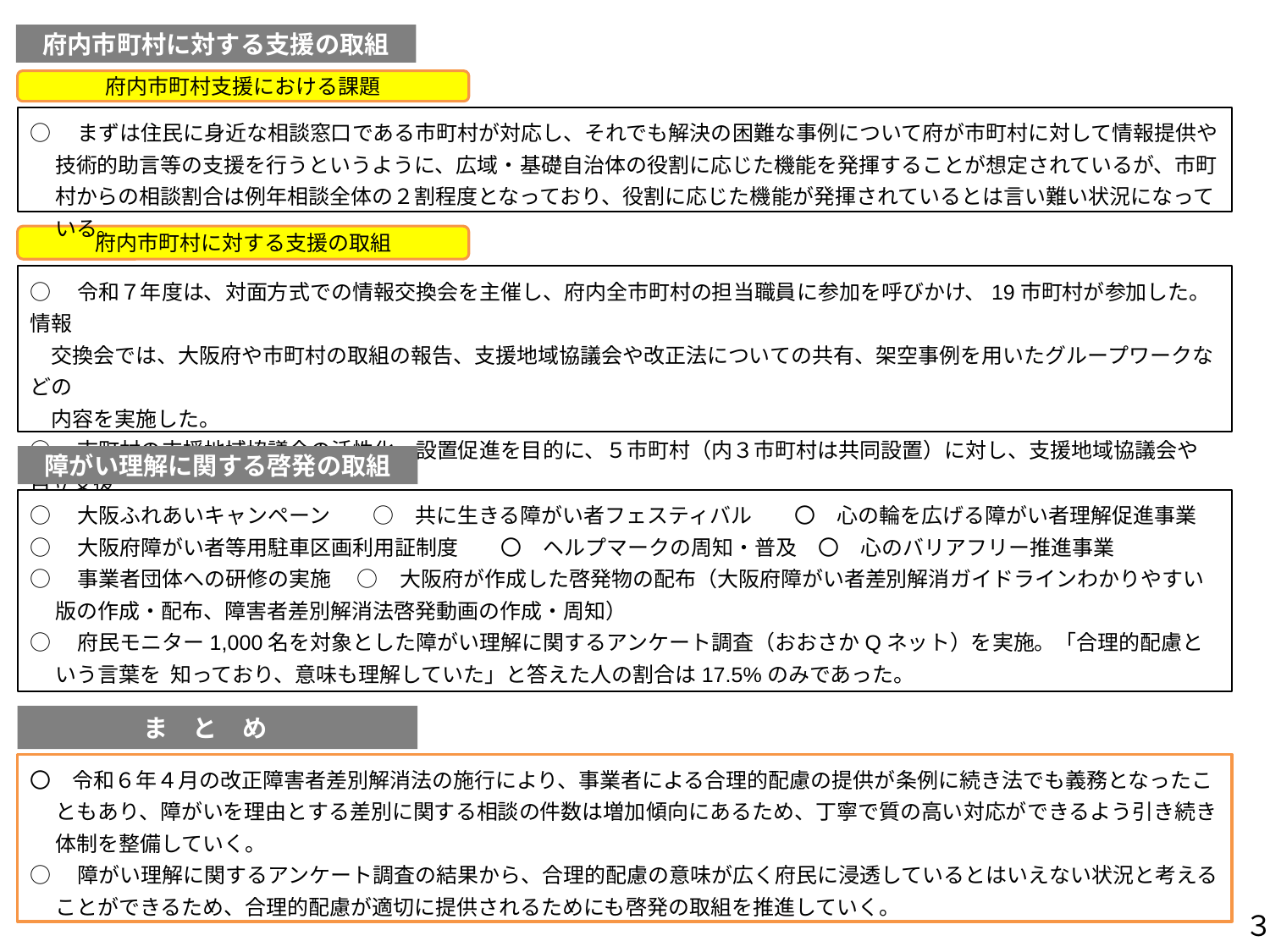

府内市町村に対する支援の取組
府内市町村支援における課題
○　まずは住民に身近な相談窓口である市町村が対応し、それでも解決の困難な事例について府が市町村に対して情報提供や技術的助言等の支援を行うというように、広域・基礎自治体の役割に応じた機能を発揮することが想定されているが、市町村からの相談割合は例年相談全体の２割程度となっており、役割に応じた機能が発揮されているとは言い難い状況になっている。
府内市町村に対する支援の取組
○　令和７年度は、対面方式での情報交換会を主催し、府内全市町村の担当職員に参加を呼びかけ、19市町村が参加した。情報
　交換会では、大阪府や市町村の取組の報告、支援地域協議会や改正法についての共有、架空事例を用いたグループワークなどの
　内容を実施した。
○　市町村の支援地域協議会の活性化、設置促進を目的に、５市町村（内３市町村は共同設置）に対し、支援地域協議会や自立支援
　協議会の場へ出張し、法の説明や府の取組、事例紹介等の講義を行った。
障がい理解に関する啓発の取組
○　大阪ふれあいキャンペーン　　○　共に生きる障がい者フェスティバル　　〇　心の輪を広げる障がい者理解促進事業
○　大阪府障がい者等用駐車区画利用証制度　　〇　ヘルプマークの周知・普及　〇　心のバリアフリー推進事業
○　事業者団体への研修の実施　 ○　大阪府が作成した啓発物の配布（大阪府障がい者差別解消ガイドラインわかりやすい版の作成・配布、障害者差別解消法啓発動画の作成・周知）
○　府民モニター1,000名を対象とした障がい理解に関するアンケート調査（おおさかQネット）を実施。「合理的配慮という言葉を  知っており、意味も理解していた」と答えた人の割合は17.5%のみであった。
ま　と　め
〇　令和６年４月の改正障害者差別解消法の施行により、事業者による合理的配慮の提供が条例に続き法でも義務となったこともあり、障がいを理由とする差別に関する相談の件数は増加傾向にあるため、丁寧で質の高い対応ができるよう引き続き体制を整備していく。
○　障がい理解に関するアンケート調査の結果から、合理的配慮の意味が広く府民に浸透しているとはいえない状況と考えることができるため、合理的配慮が適切に提供されるためにも啓発の取組を推進していく。
３